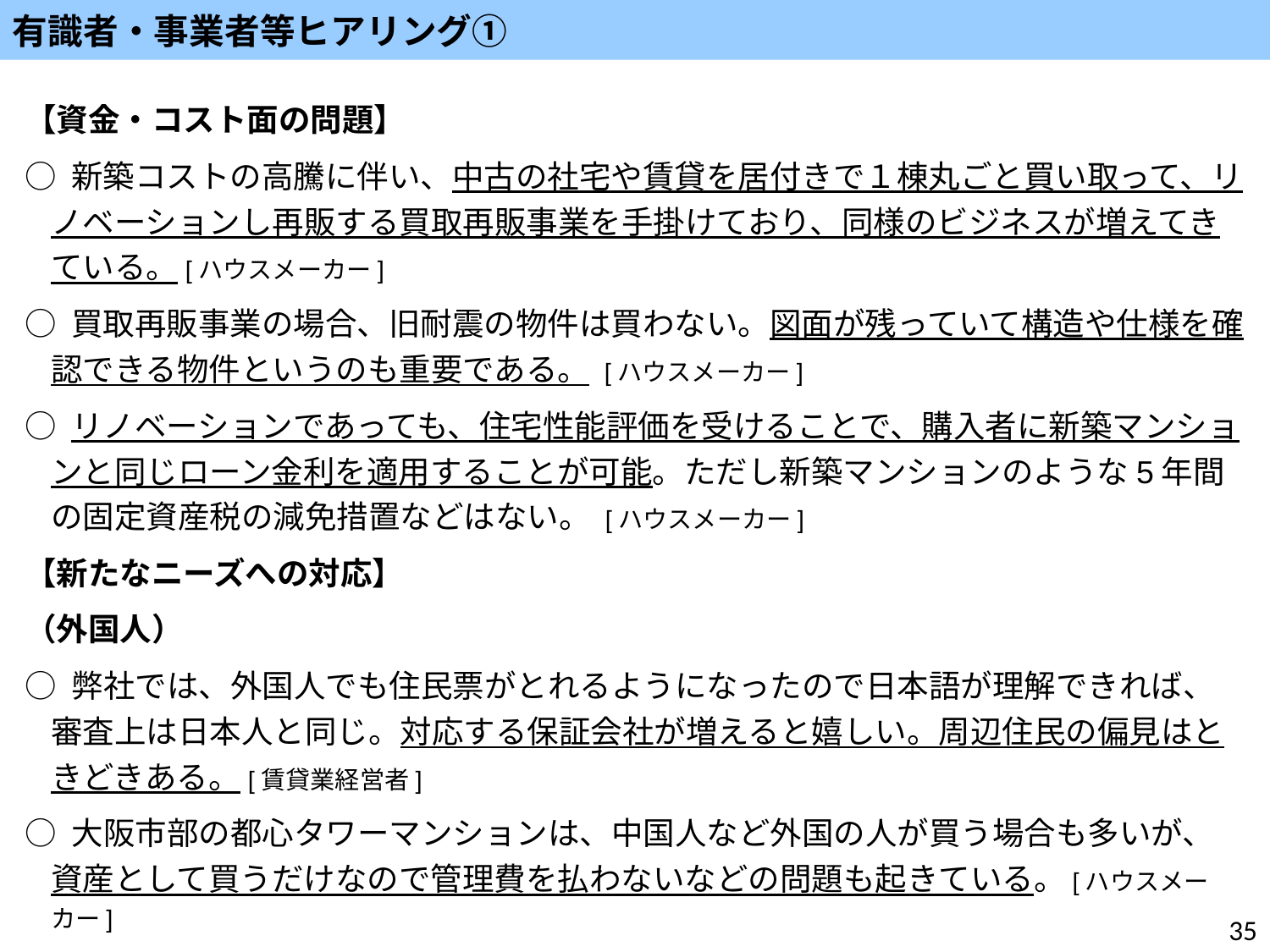

有識者・事業者等ヒアリング①
【資金・コスト面の問題】
○ 新築コストの高騰に伴い、中古の社宅や賃貸を居付きで１棟丸ごと買い取って、リノベーションし再販する買取再販事業を手掛けており、同様のビジネスが増えてきている。[ハウスメーカー]
○ 買取再販事業の場合、旧耐震の物件は買わない。図面が残っていて構造や仕様を確認できる物件というのも重要である。 [ハウスメーカー]
○ リノベーションであっても、住宅性能評価を受けることで、購入者に新築マンションと同じローン金利を適用することが可能。ただし新築マンションのような5年間の固定資産税の減免措置などはない。 [ハウスメーカー]
【新たなニーズへの対応】
（外国人）
○ 弊社では、外国人でも住民票がとれるようになったので日本語が理解できれば、審査上は日本人と同じ。対応する保証会社が増えると嬉しい。周辺住民の偏見はときどきある。[賃貸業経営者]
○ 大阪市部の都心タワーマンションは、中国人など外国の人が買う場合も多いが、資産として買うだけなので管理費を払わないなどの問題も起きている。 [ハウスメーカー]
○ 外国人が投資対象でマンションを買うとしても、実際にはサブリース会社が間に入って賃貸に出す場合が多いと思われる。[アナリスト]

35